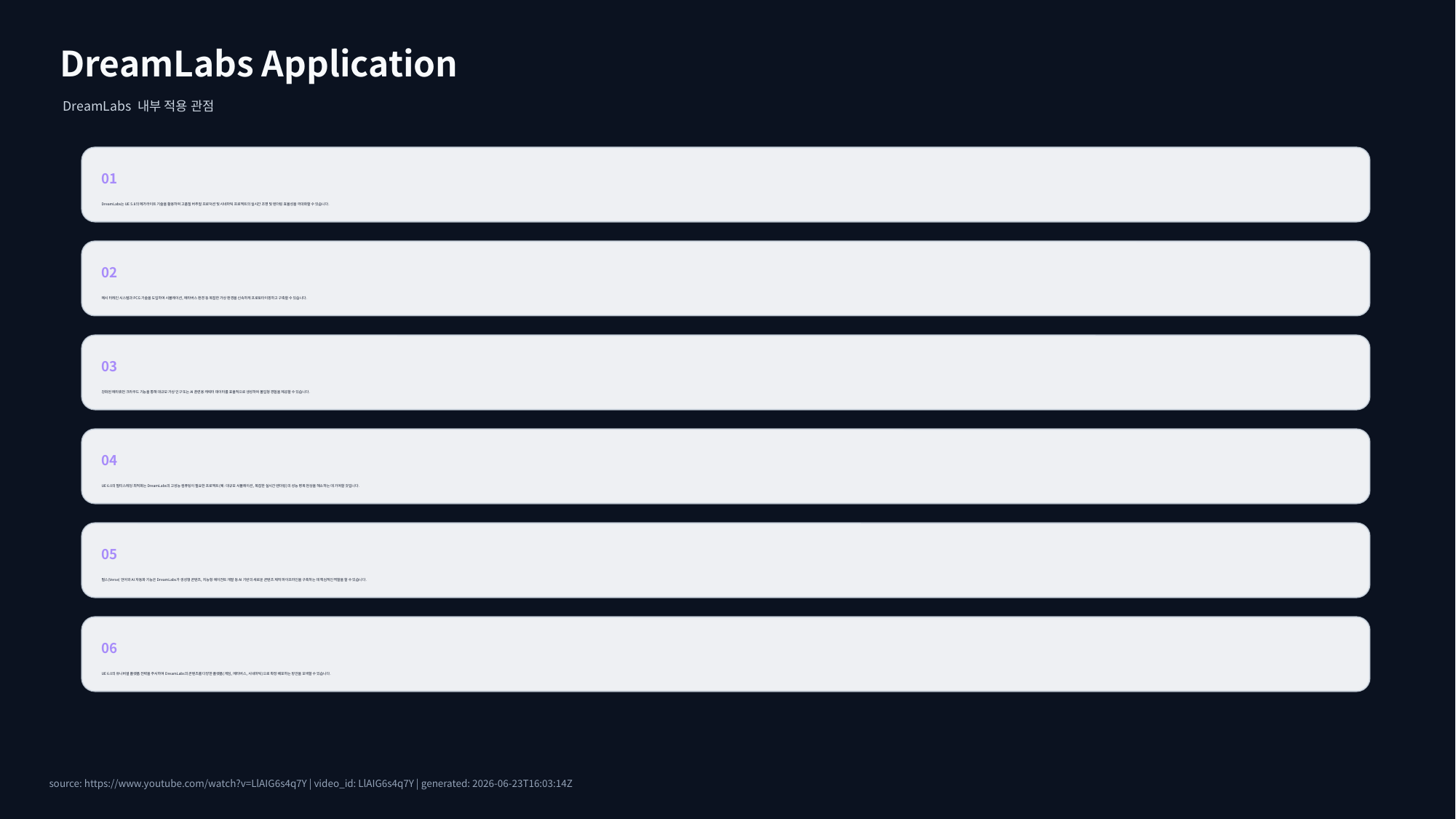

DreamLabs Application
DreamLabs 내부 적용 관점

01
DreamLabs는 UE 5.8의 메가라이트 기술을 활용하여 고품질 버추얼 프로덕션 및 시네마틱 프로젝트의 실시간 조명 및 렌더링 효율성을 극대화할 수 있습니다.

02
메시 터레인 시스템과 PCG 기술을 도입하여 시뮬레이션, 메타버스 환경 등 복잡한 가상 환경을 신속하게 프로토타이핑하고 구축할 수 있습니다.

03
강화된 메타휴먼 크라우드 기능을 통해 대규모 가상 인구 또는 AI 훈련용 캐릭터 데이터를 효율적으로 생성하여 몰입형 경험을 제공할 수 있습니다.

04
UE 6.0의 멀티스레딩 최적화는 DreamLabs의 고성능 컴퓨팅이 필요한 프로젝트(예: 대규모 시뮬레이션, 복잡한 실시간 렌더링)의 성능 병목 현상을 해소하는 데 기여할 것입니다.

05
벌스(Verse) 언어와 AI 자동화 기능은 DreamLabs가 생성형 콘텐츠, 지능형 에이전트 개발 등 AI 기반의 새로운 콘텐츠 제작 파이프라인을 구축하는 데 핵심적인 역할을 할 수 있습니다.

06
UE 6.0의 유니버셜 플랫폼 전략을 주시하여 DreamLabs의 콘텐츠를 다양한 플랫폼(게임, 메타버스, 시네마틱)으로 확장 배포하는 방안을 모색할 수 있습니다.
source: https://www.youtube.com/watch?v=LlAIG6s4q7Y | video_id: LlAIG6s4q7Y | generated: 2026-06-23T16:03:14Z